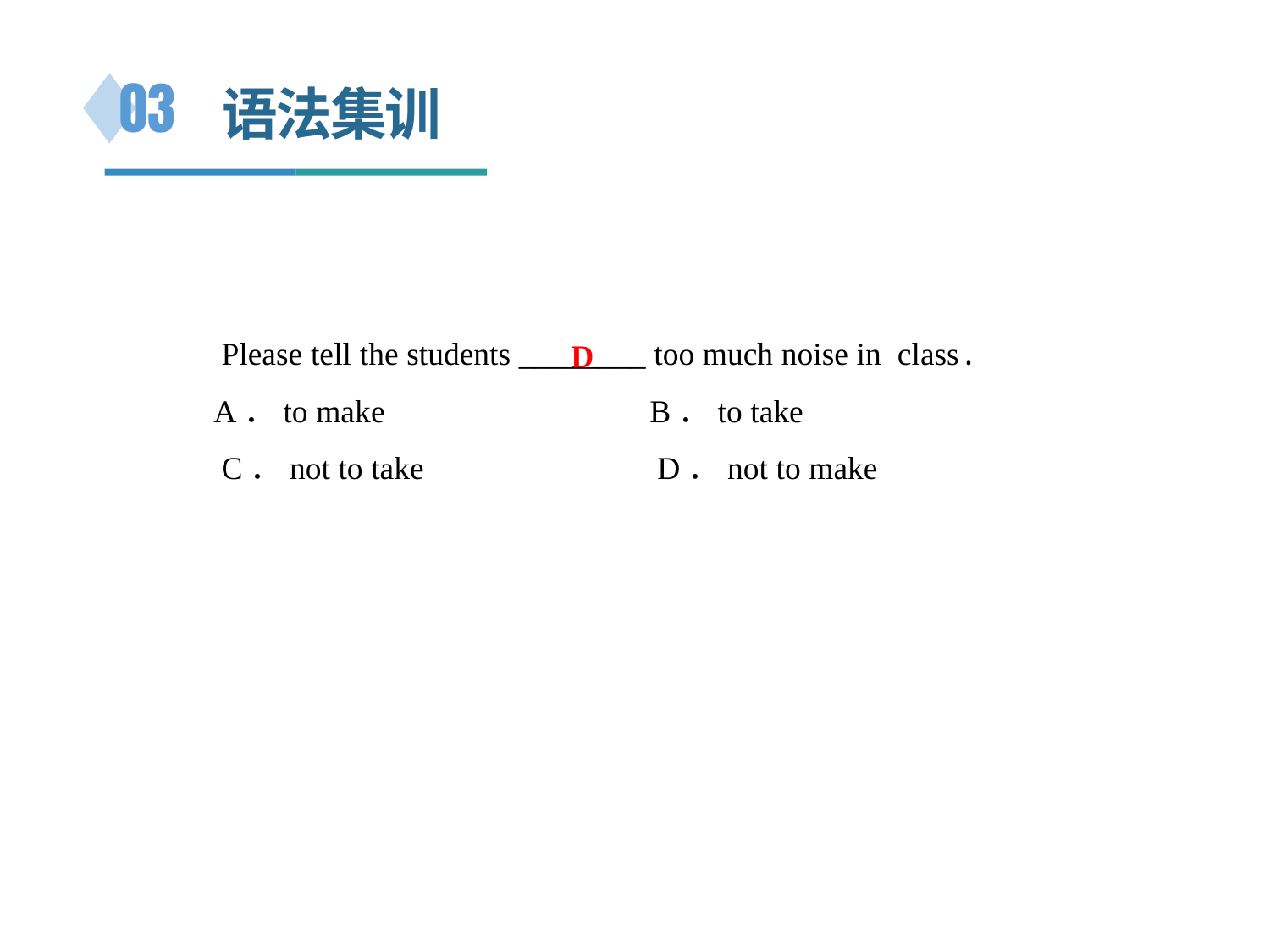

语法集训
03

 Please tell the students ________ too much noise in  class.
A．to make　　　                 　B．to take
 C．not to take                             D．not to make
D